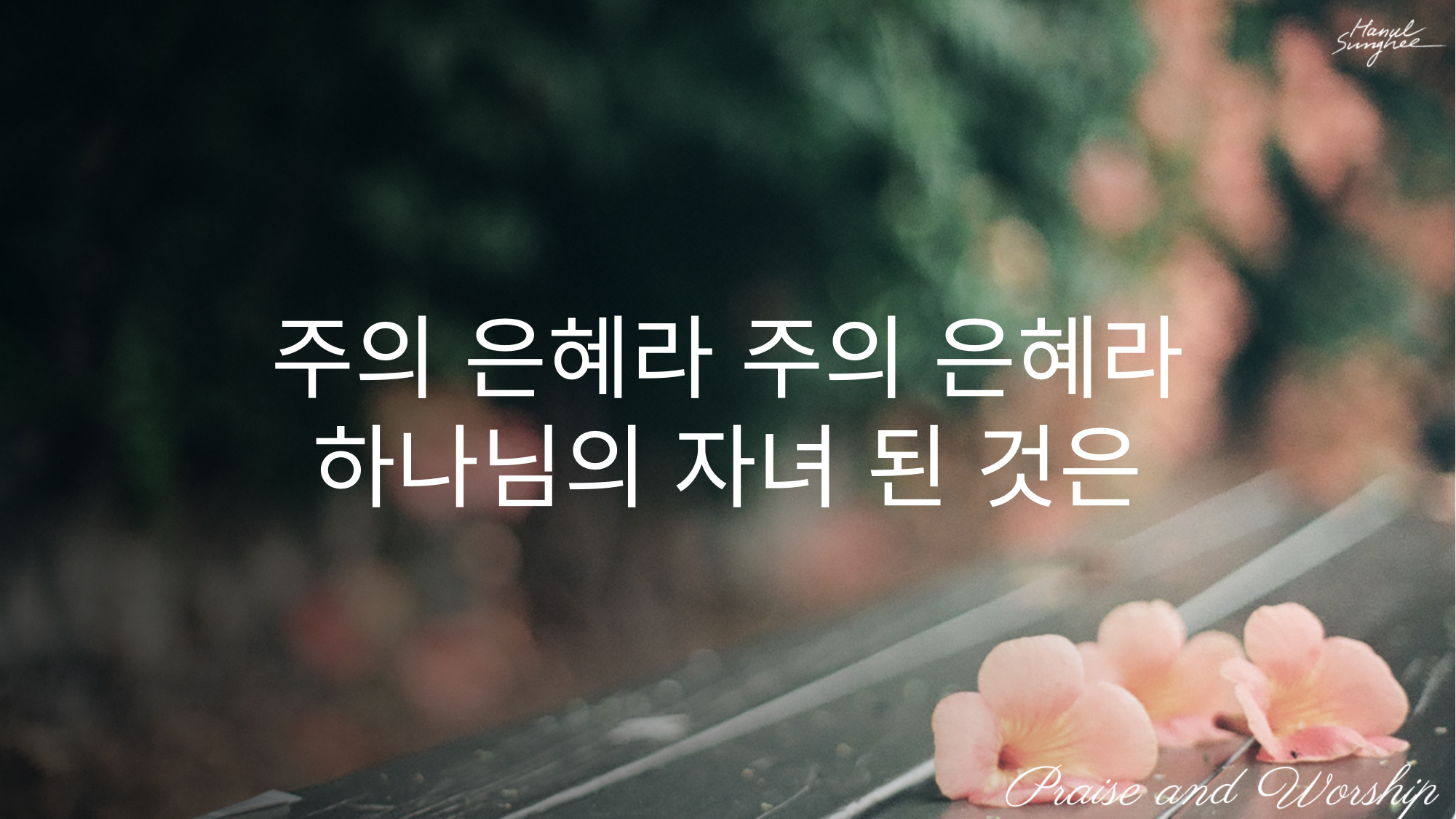

주의 은혜라 주의 은혜라
하나님의 자녀 된 것은